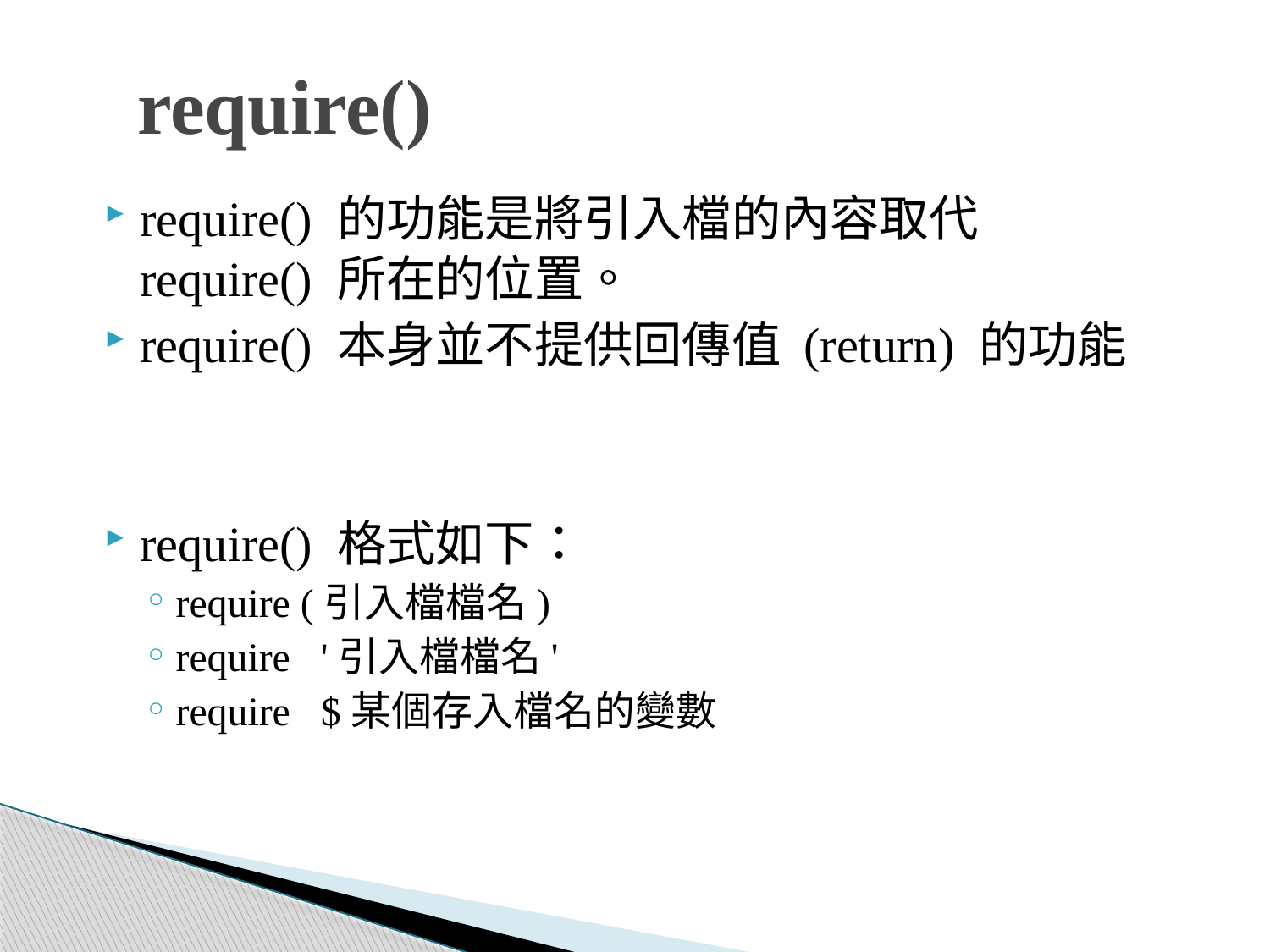

# require()
require() 的功能是將引入檔的內容取代 require() 所在的位置。
require() 本身並不提供回傳值 (return) 的功能

require() 格式如下：
require (引入檔檔名)
require   '引入檔檔名'
require   $某個存入檔名的變數